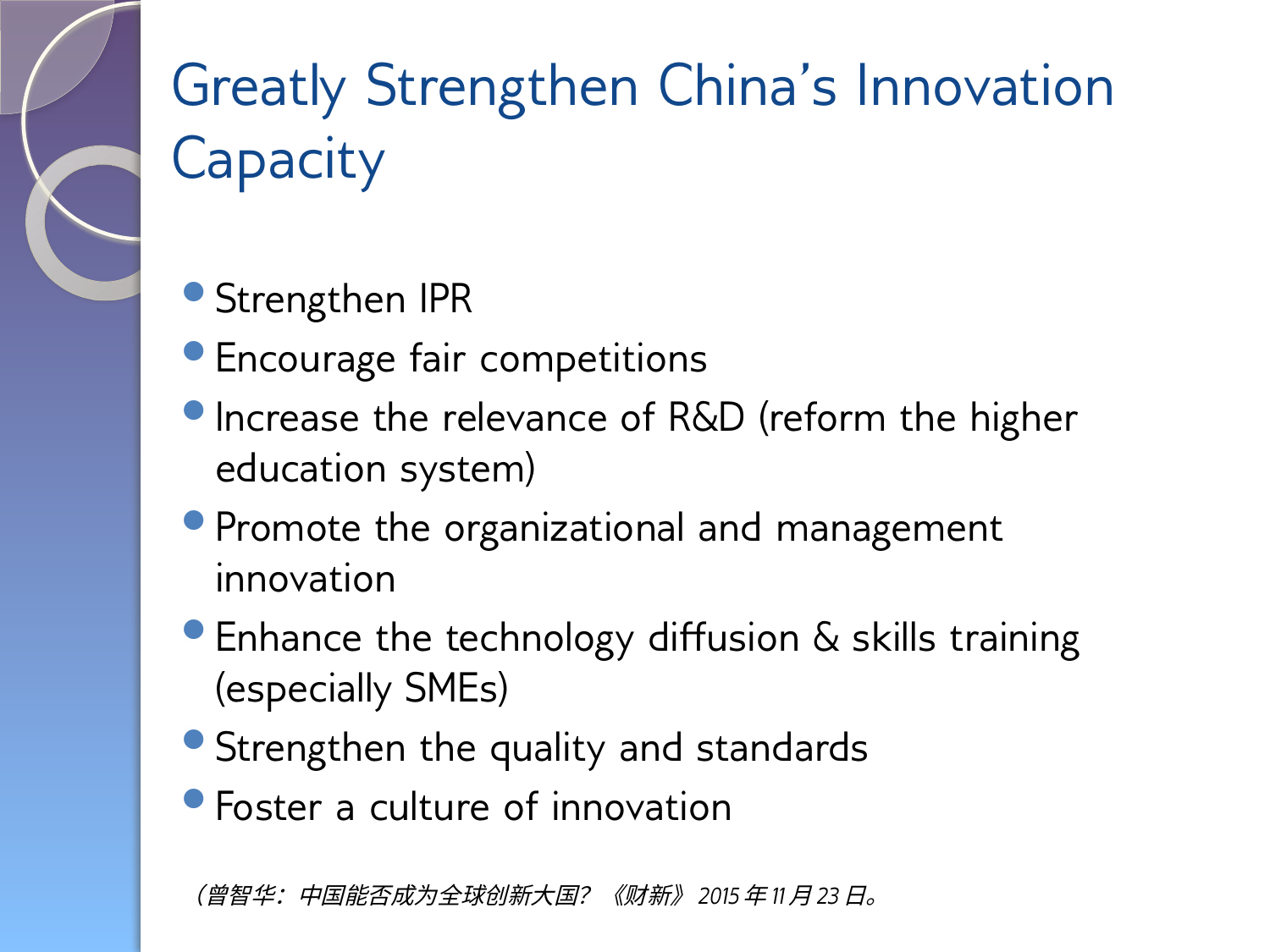

# Greatly Strengthen China’s Innovation Capacity
Strengthen IPR
Encourage fair competitions
Increase the relevance of R&D (reform the higher education system)
Promote the organizational and management innovation
Enhance the technology diffusion & skills training (especially SMEs)
Strengthen the quality and standards
Foster a culture of innovation

 （曾智华：中国能否成为全球创新大国？《财新》2015年11月23日。